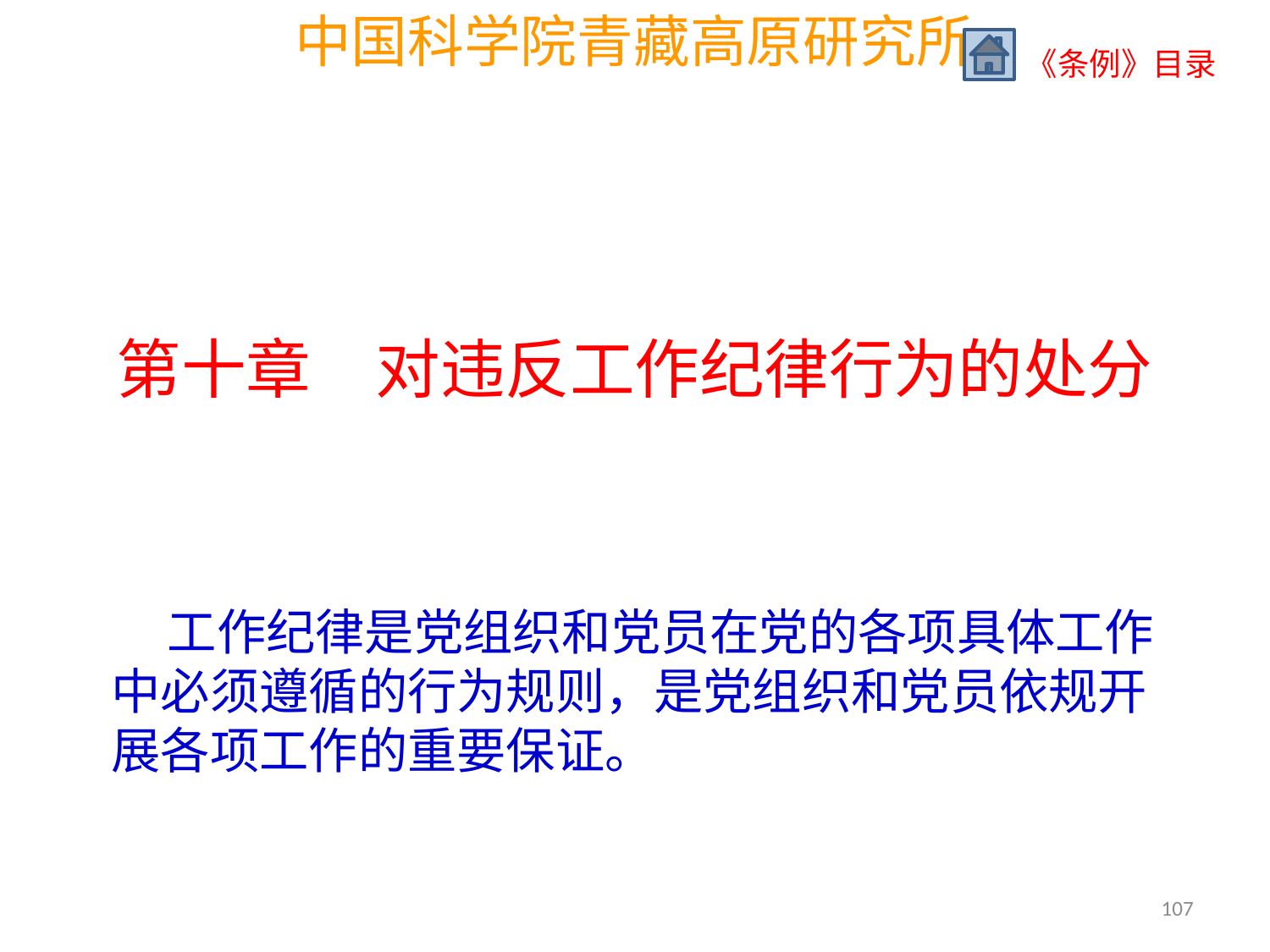

《条例》目录
# 第十章　对违反工作纪律行为的处分
    工作纪律是党组织和党员在党的各项具体工作中必须遵循的行为规则，是党组织和党员依规开展各项工作的重要保证。
107